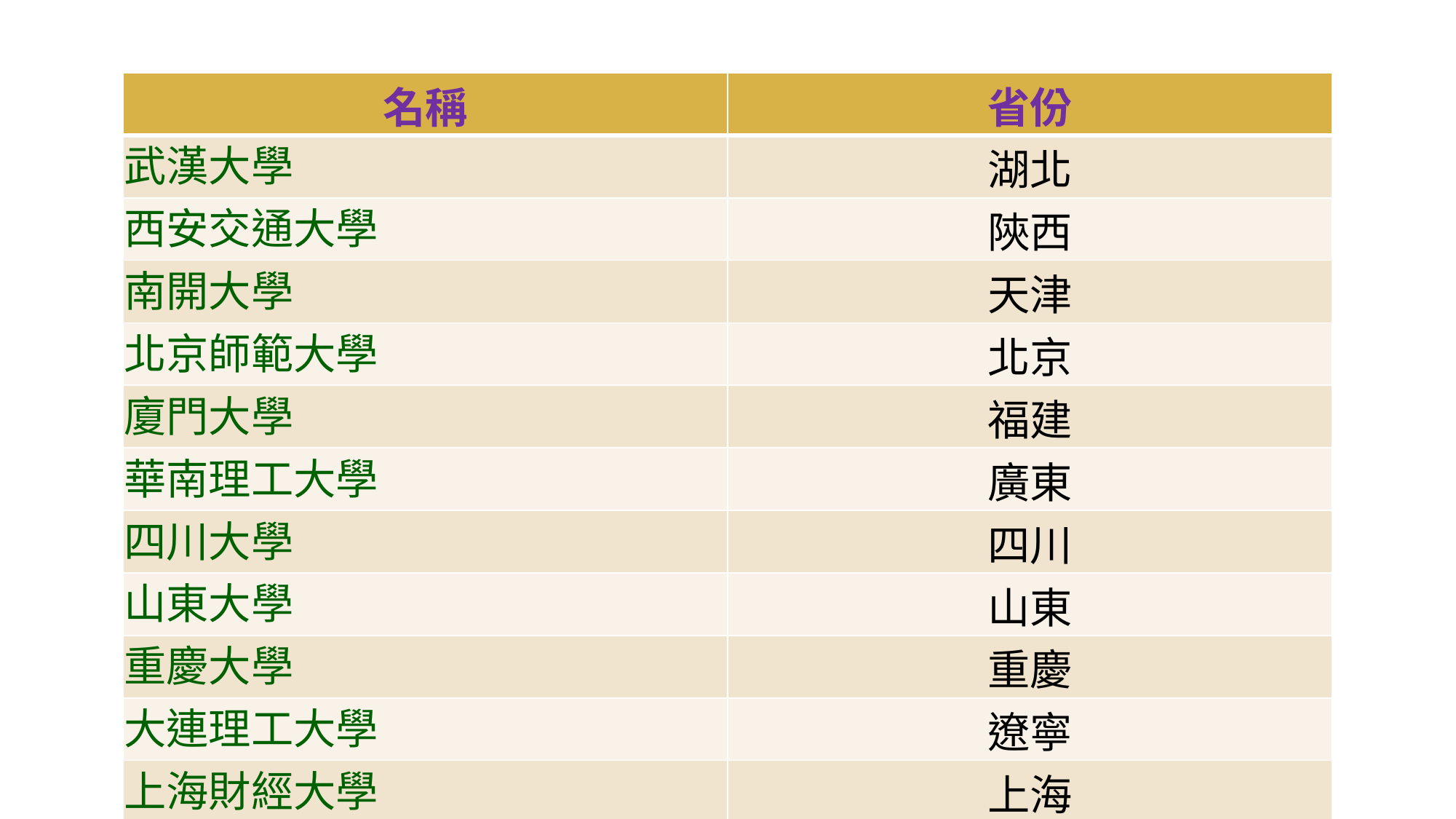

| 名稱 | 省份 |
| --- | --- |
| 武漢大學 | 湖北 |
| 西安交通大學 | 陝西 |
| 南開大學 | 天津 |
| 北京師範大學 | 北京 |
| 廈門大學 | 福建 |
| 華南理工大學 | 廣東 |
| 四川大學 | 四川 |
| 山東大學 | 山東 |
| 重慶大學 | 重慶 |
| 大連理工大學 | 遼寧 |
| 上海財經大學 | 上海 |
16